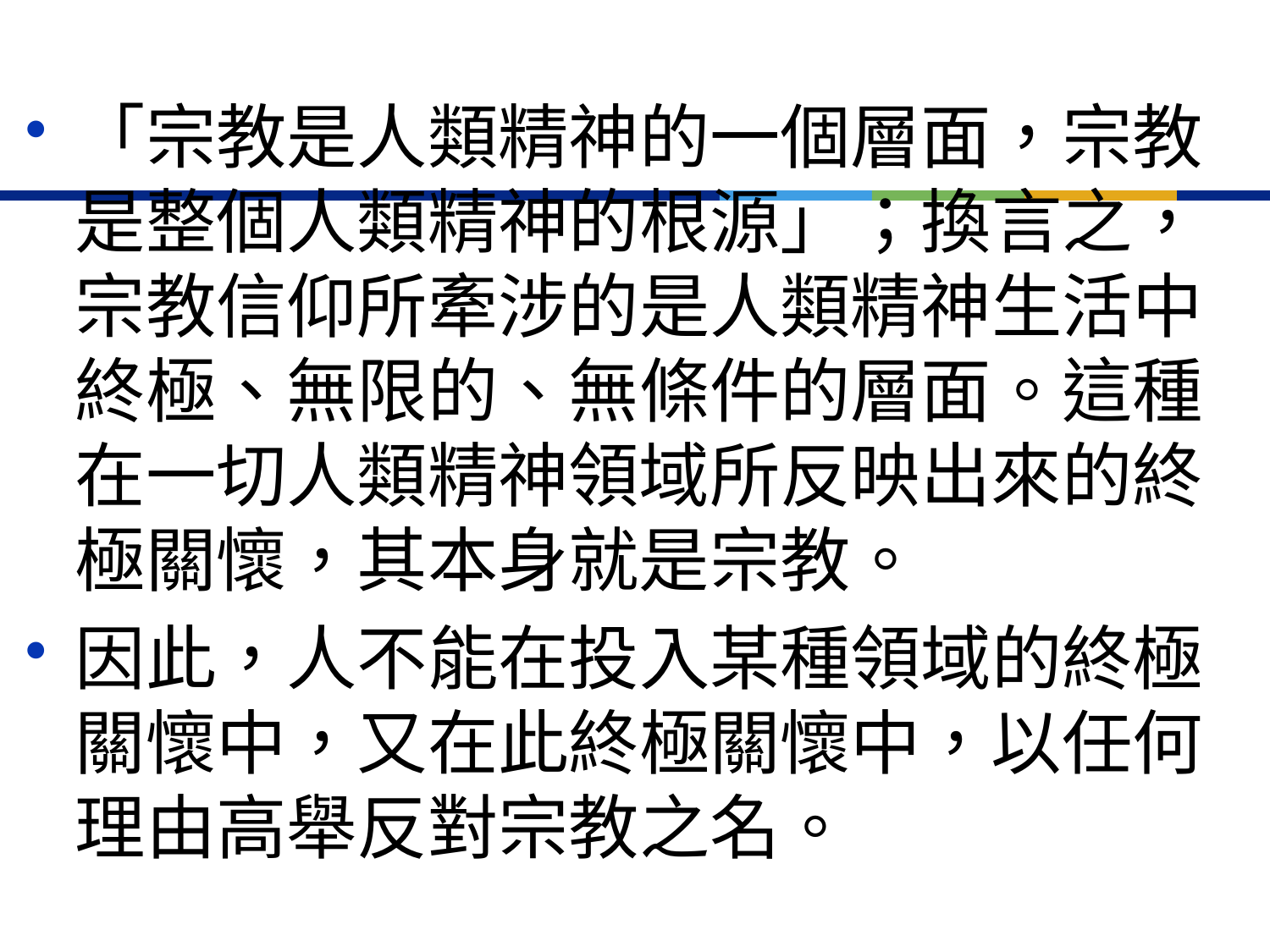

「宗教是人類精神的一個層面，宗教是整個人類精神的根源」；換言之，宗教信仰所牽涉的是人類精神生活中終極、無限的、無條件的層面。這種在一切人類精神領域所反映出來的終極關懷，其本身就是宗教。
因此，人不能在投入某種領域的終極關懷中，又在此終極關懷中，以任何理由高舉反對宗教之名。